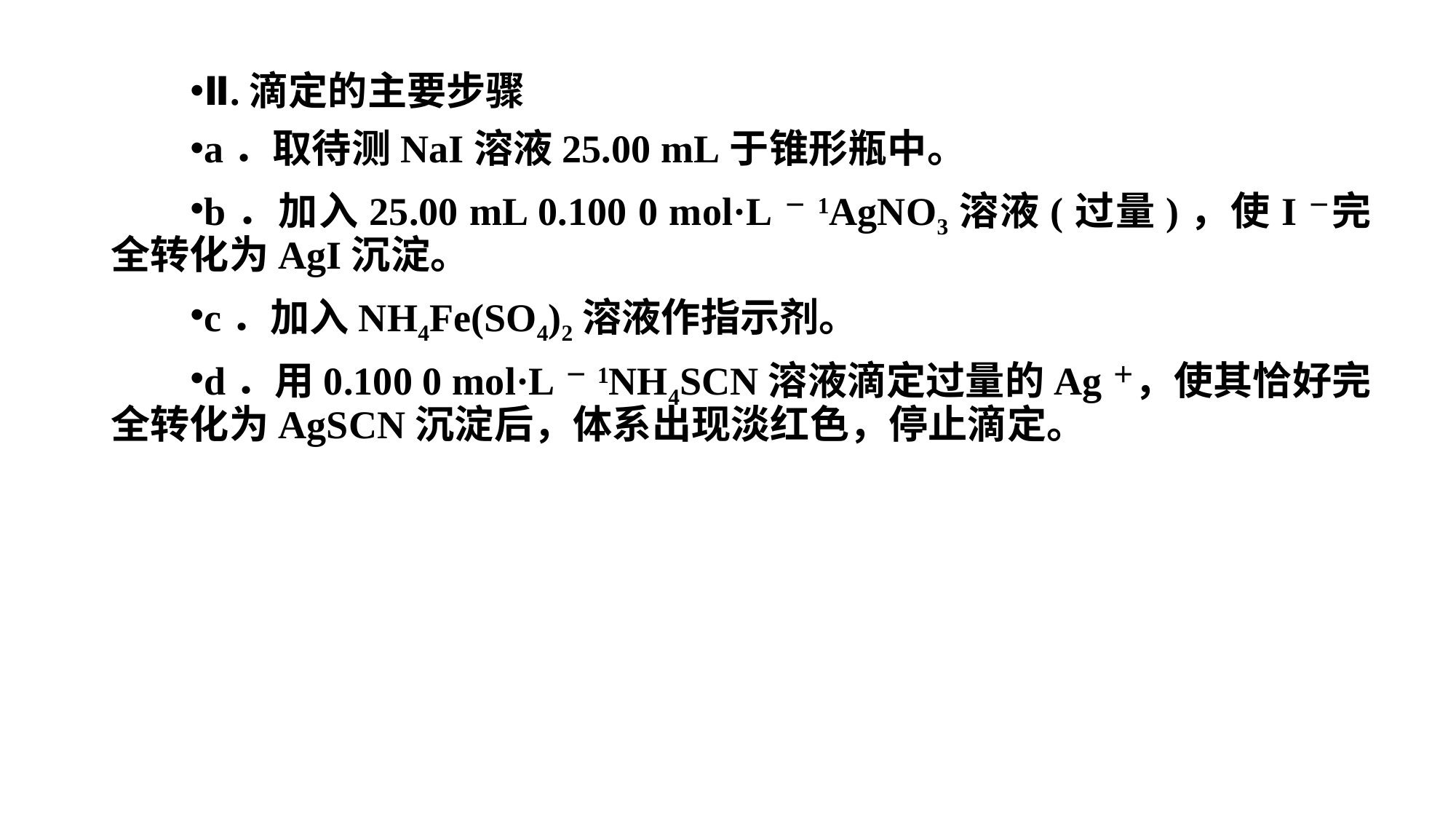

Ⅱ.滴定的主要步骤
a．取待测NaI溶液25.00 mL于锥形瓶中。
b．加入25.00 mL 0.100 0 mol·L－1AgNO3溶液(过量)，使I－完全转化为AgI沉淀。
c．加入NH4Fe(SO4)2溶液作指示剂。
d．用0.100 0 mol·L－1NH4SCN溶液滴定过量的Ag＋，使其恰好完全转化为AgSCN沉淀后，体系出现淡红色，停止滴定。